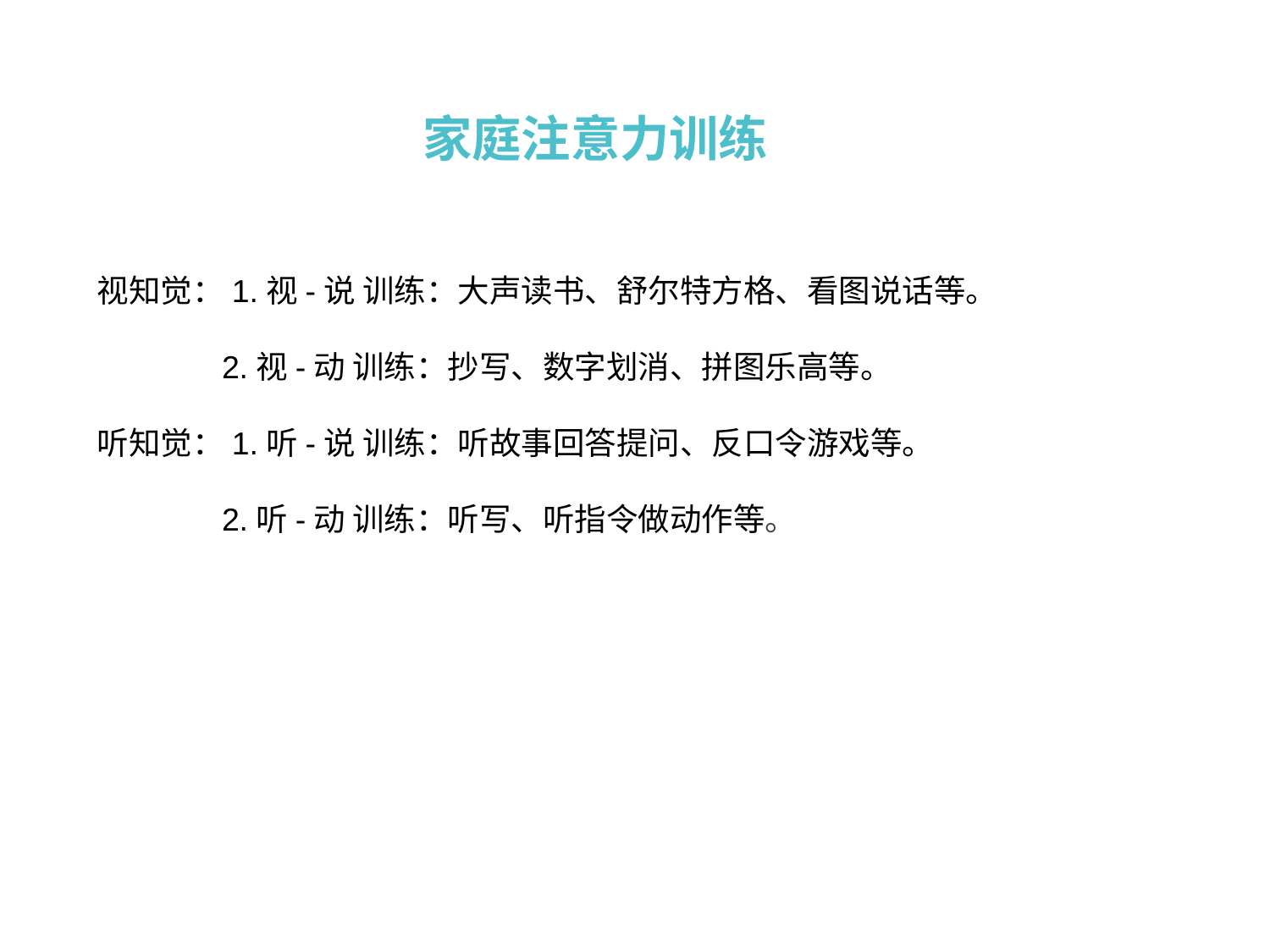

# 家庭注意力训练
视知觉：1.视-说 训练：大声读书、舒尔特方格、看图说话等。
              2.视-动 训练：抄写、数字划消、拼图乐高等。
听知觉：1.听-说 训练：听故事回答提问、反口令游戏等。
              2.听-动 训练：听写、听指令做动作等。